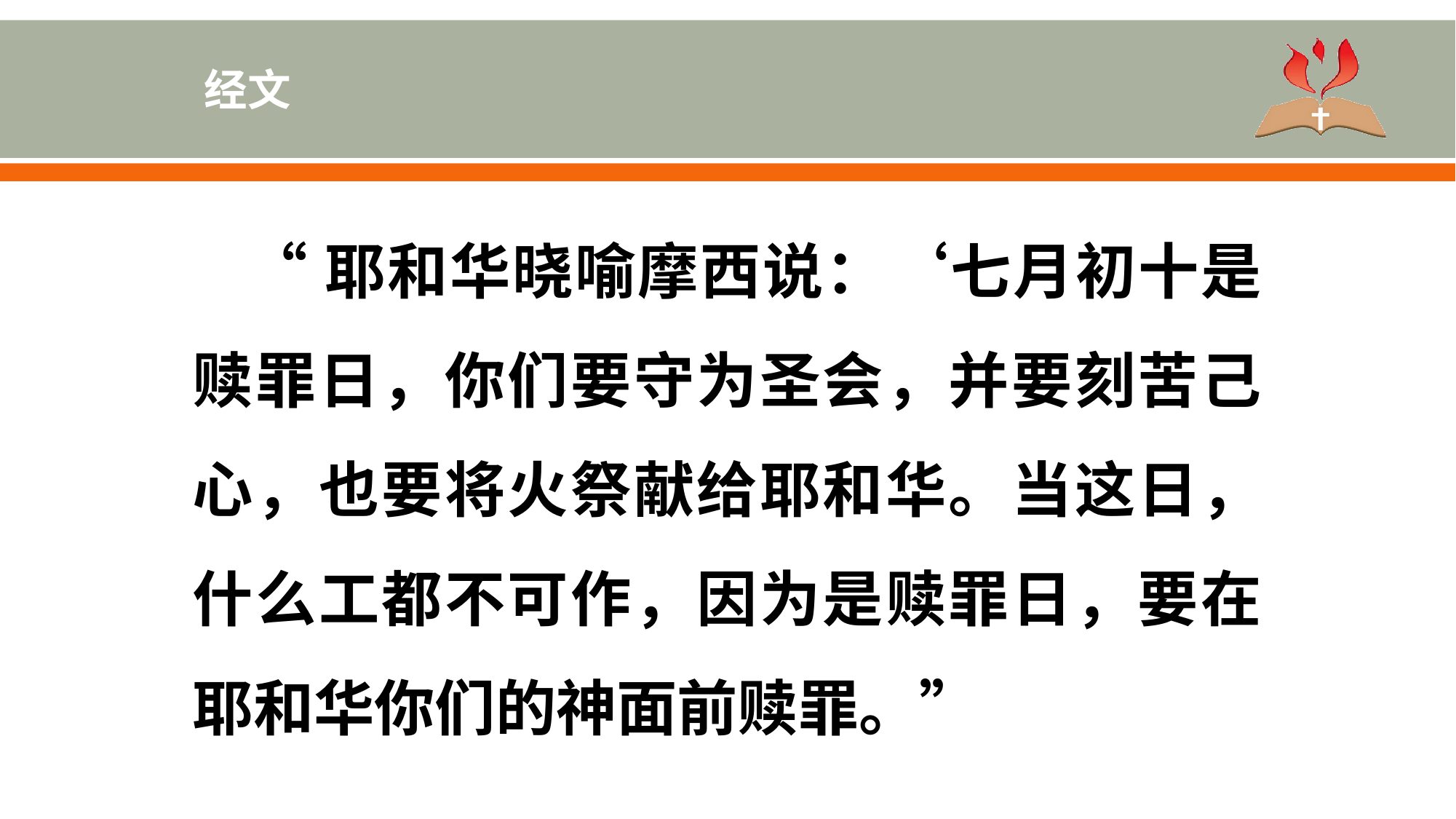

经文
“耶和华晓喻摩西说：‘七月初十是赎罪日，你们要守为圣会，并要刻苦己心，也要将火祭献给耶和华。当这日，什么工都不可作，因为是赎罪日，要在耶和华你们的神面前赎罪。”